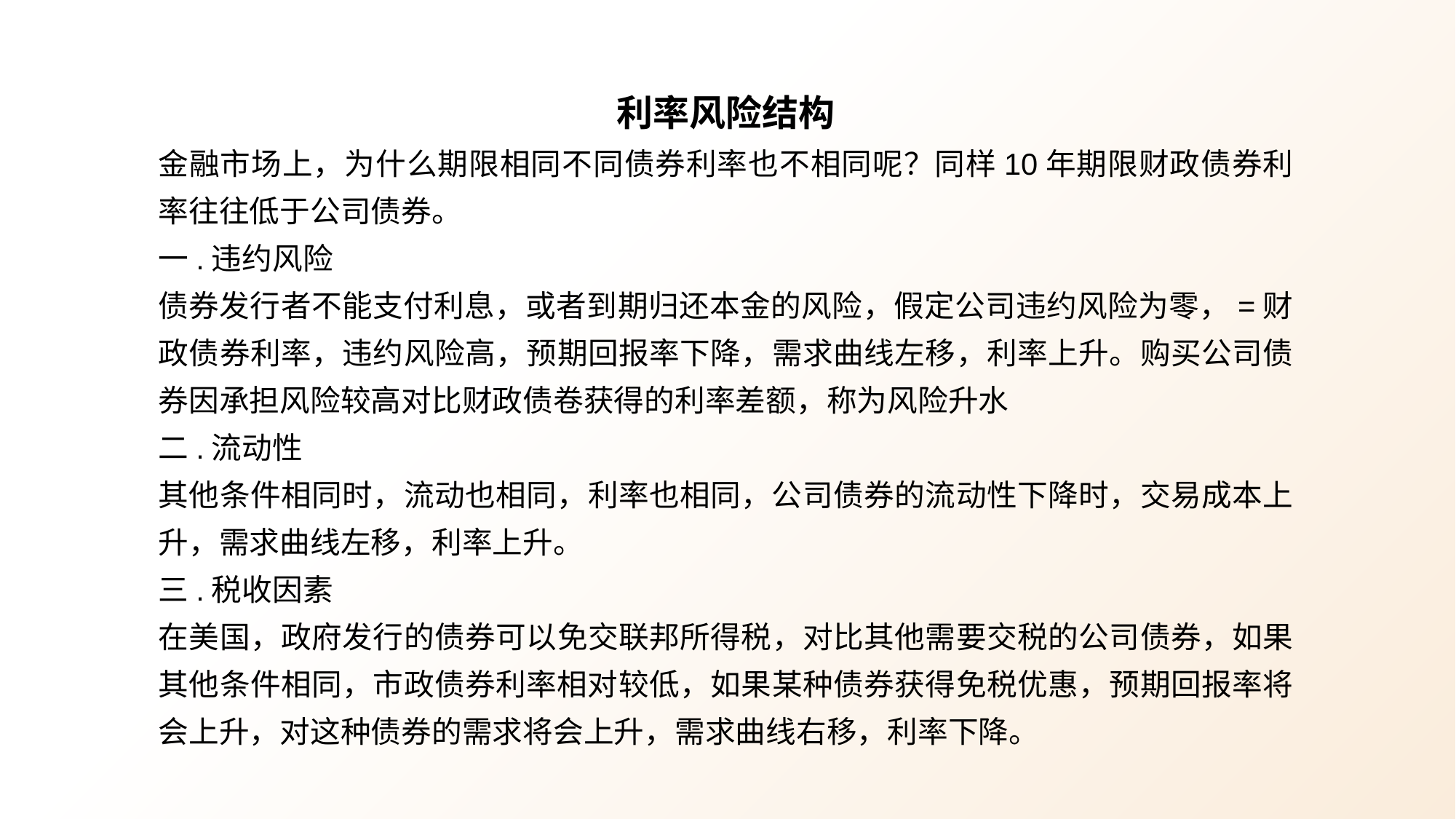

利率风险结构
金融市场上，为什么期限相同不同债券利率也不相同呢？同样10年期限财政债券利率往往低于公司债券。
一.违约风险
债券发行者不能支付利息，或者到期归还本金的风险，假定公司违约风险为零，=财政债券利率，违约风险高，预期回报率下降，需求曲线左移，利率上升。购买公司债券因承担风险较高对比财政债卷获得的利率差额，称为风险升水
二.流动性
其他条件相同时，流动也相同，利率也相同，公司债券的流动性下降时，交易成本上升，需求曲线左移，利率上升。
三.税收因素
在美国，政府发行的债券可以免交联邦所得税，对比其他需要交税的公司债券，如果其他条件相同，市政债券利率相对较低，如果某种债券获得免税优惠，预期回报率将会上升，对这种债券的需求将会上升，需求曲线右移，利率下降。